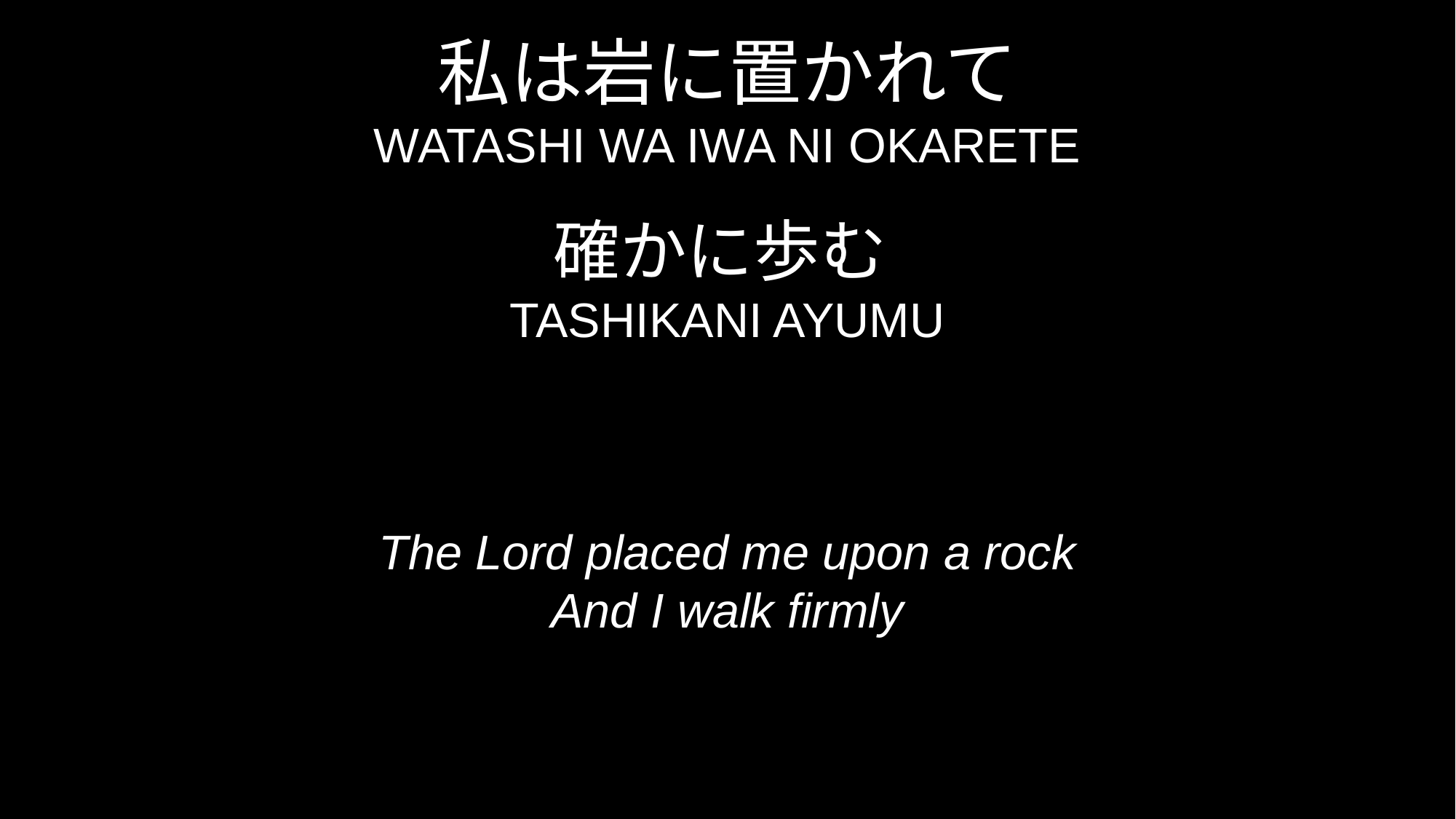

私は岩に置かれて
WATASHI WA IWA NI OKARETE

確かに歩む
TASHIKANI AYUMU
The Lord placed me upon a rock
And I walk firmly